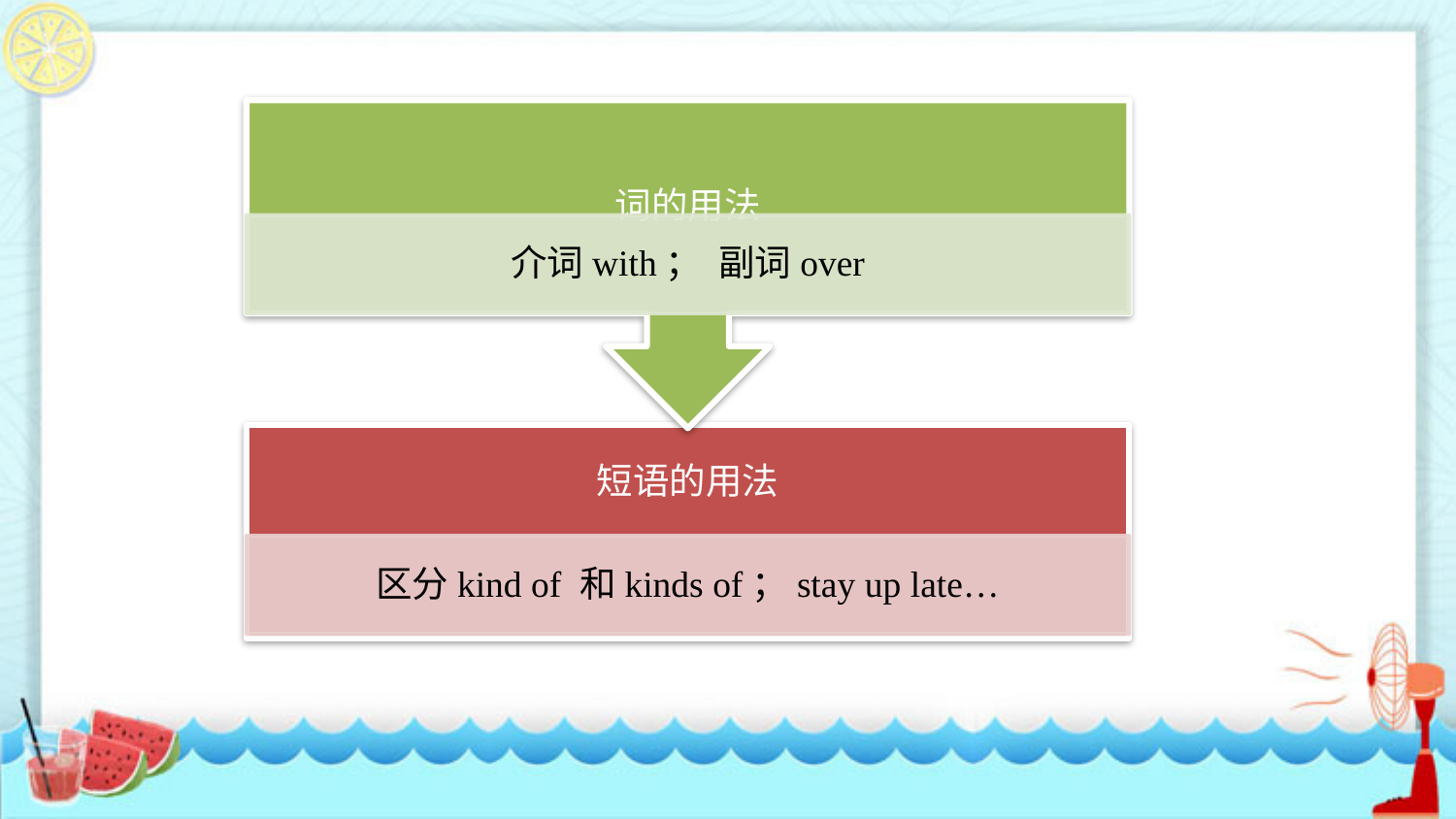

短语的用法
区分kind of 和kinds of；stay up late…
词的用法
介词with；  副词over